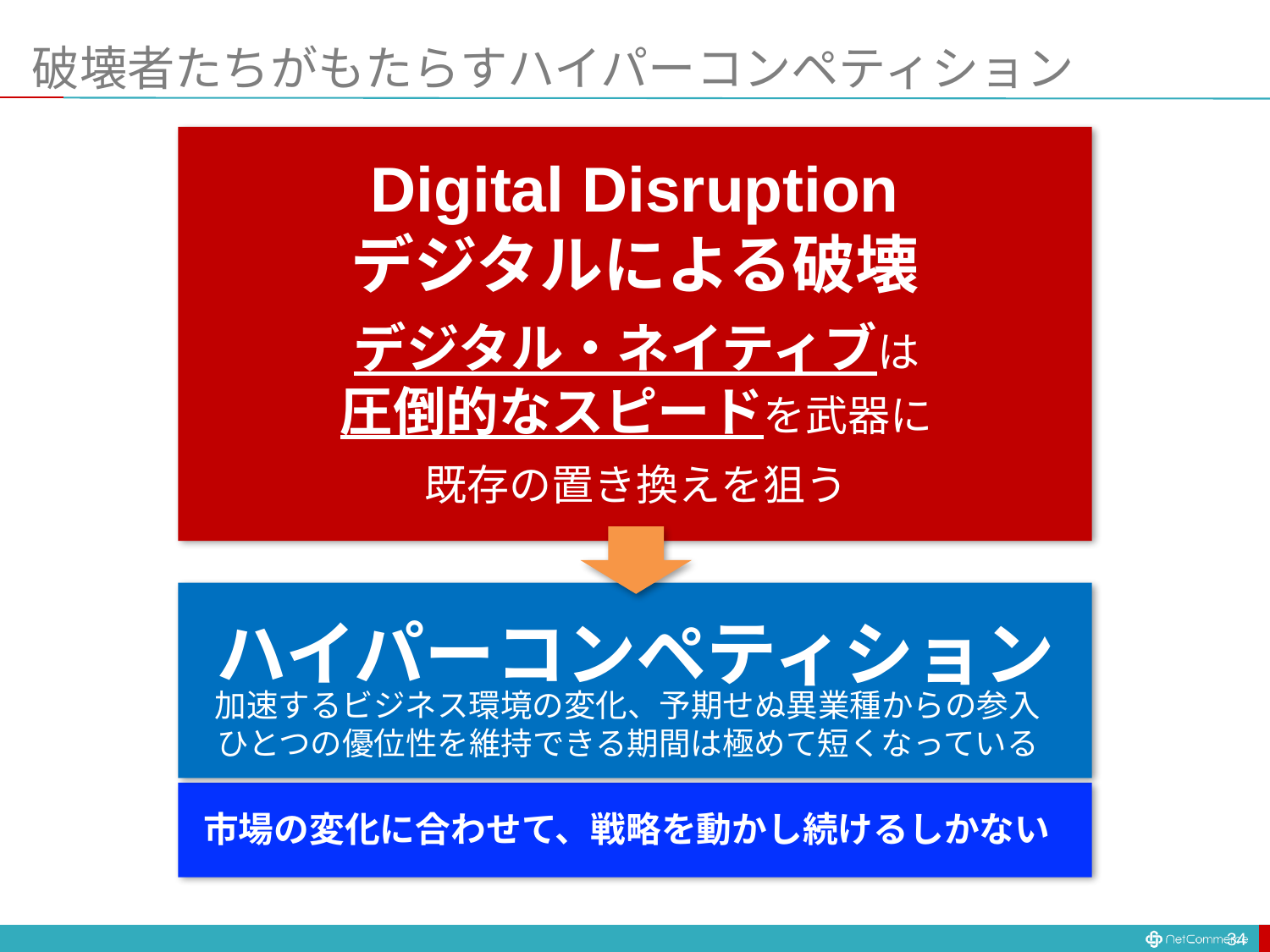

# 破壊者たちがもたらすハイパーコンペティション

Digital Disruption
デジタルによる破壊
デジタル・ネイティブは
圧倒的なスピードを武器に

既存の置き換えを狙う

ハイパーコンペティション
加速するビジネス環境の変化、予期せぬ異業種からの参入
ひとつの優位性を維持できる期間は極めて短くなっている

市場の変化に合わせて、戦略を動かし続けるしかない
34